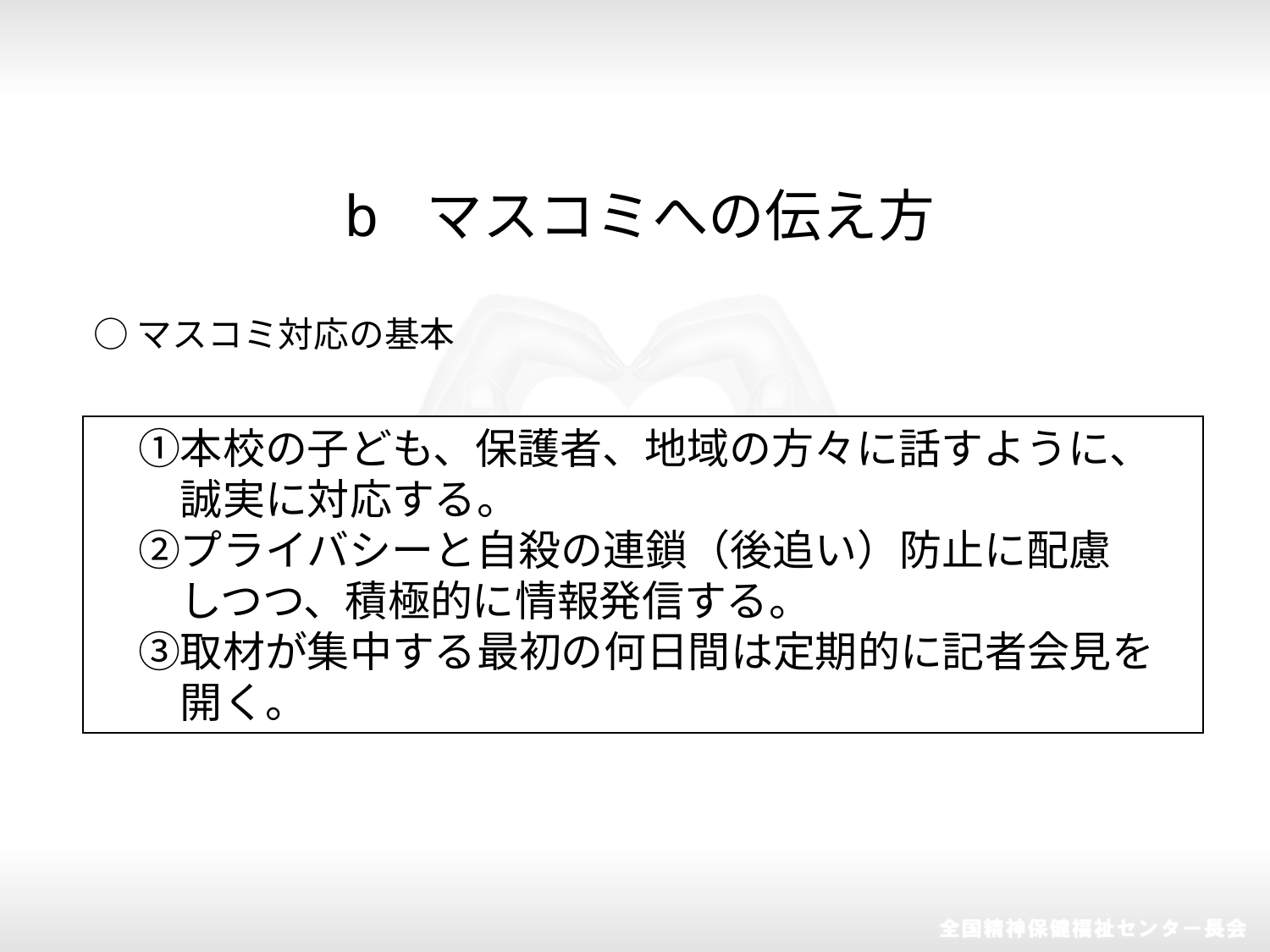

b マスコミへの伝え方
○マスコミ対応の基本
　①本校の子ども、保護者、地域の方々に話すように、
　　誠実に対応する。
　②プライバシーと自殺の連鎖（後追い）防止に配慮
　　しつつ、積極的に情報発信する。
　③取材が集中する最初の何日間は定期的に記者会見を
　　開く。